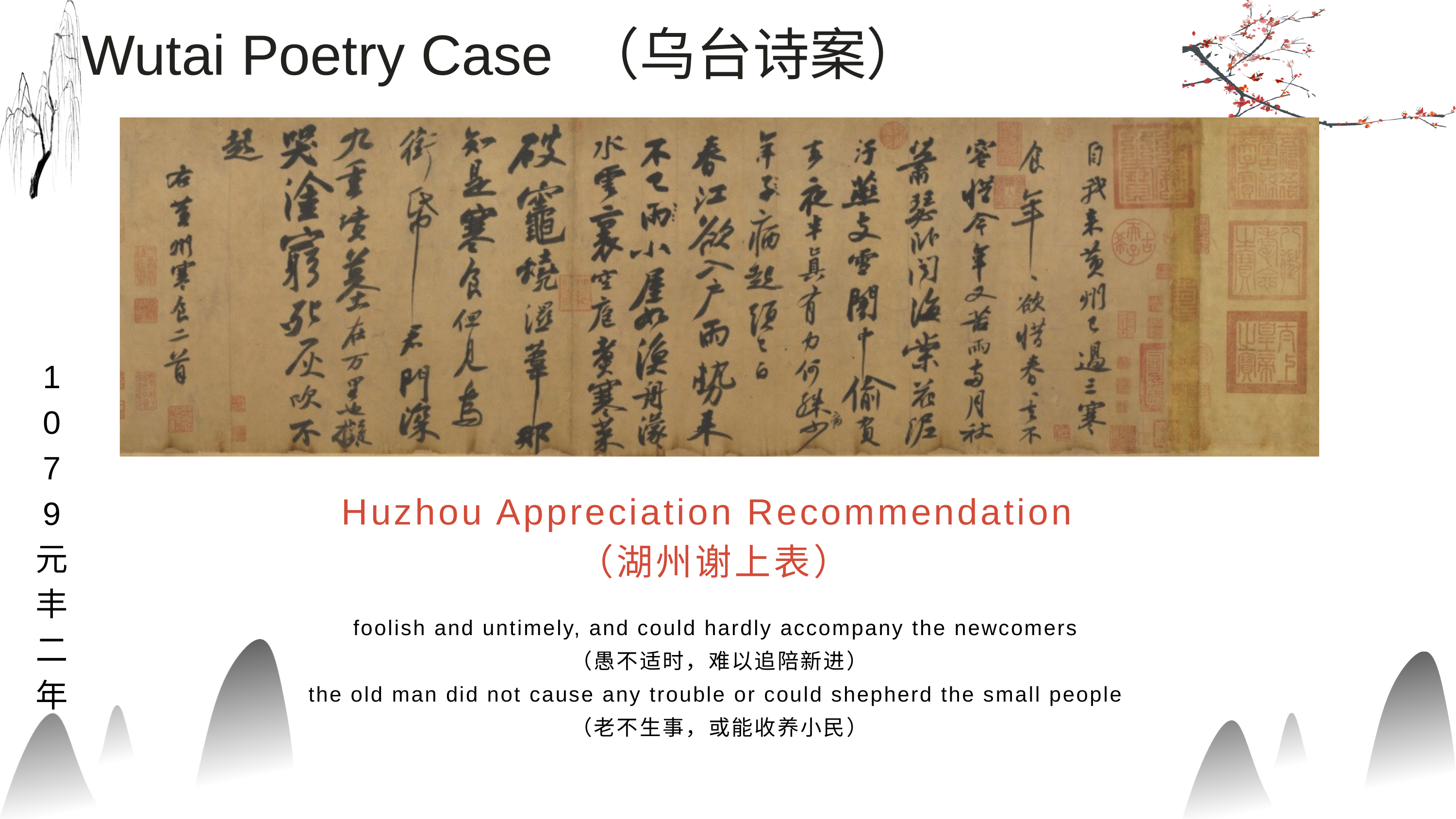

Wutai Poetry Case （乌台诗案）

1
0
7
9
元
丰
二
年
Huzhou Appreciation Recommendation
（湖州谢上表）
foolish and untimely, and could hardly accompany the newcomers
（愚不适时，难以追陪新进）
the old man did not cause any trouble or could shepherd the small people
（老不生事，或能收养小民）